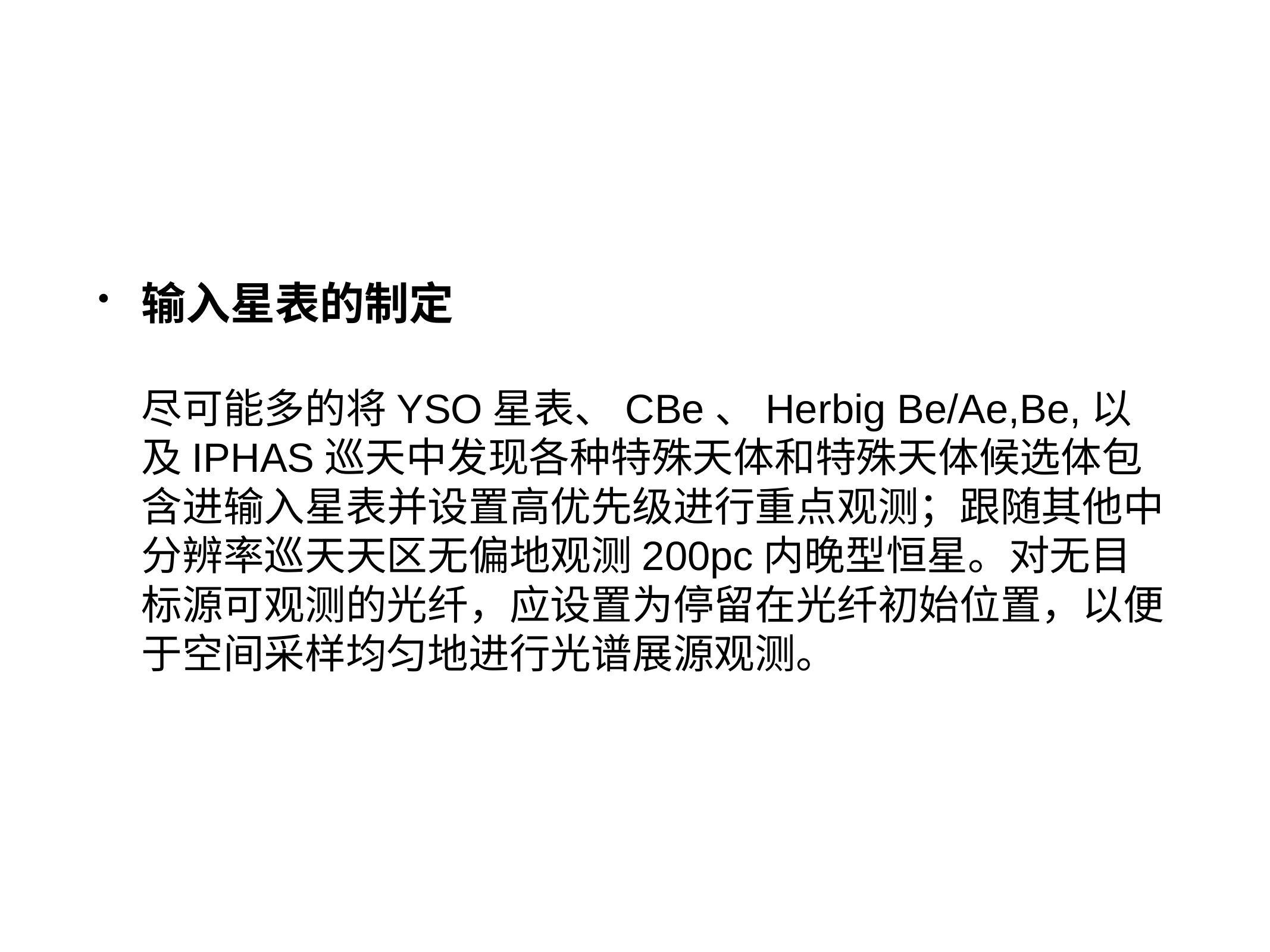

输入星表的制定
尽可能多的将YSO星表、CBe、Herbig Be/Ae,Be,以及IPHAS巡天中发现各种特殊天体和特殊天体候选体包含进输入星表并设置高优先级进行重点观测；跟随其他中分辨率巡天天区无偏地观测200pc内晚型恒星。对无目标源可观测的光纤，应设置为停留在光纤初始位置，以便于空间采样均匀地进行光谱展源观测。